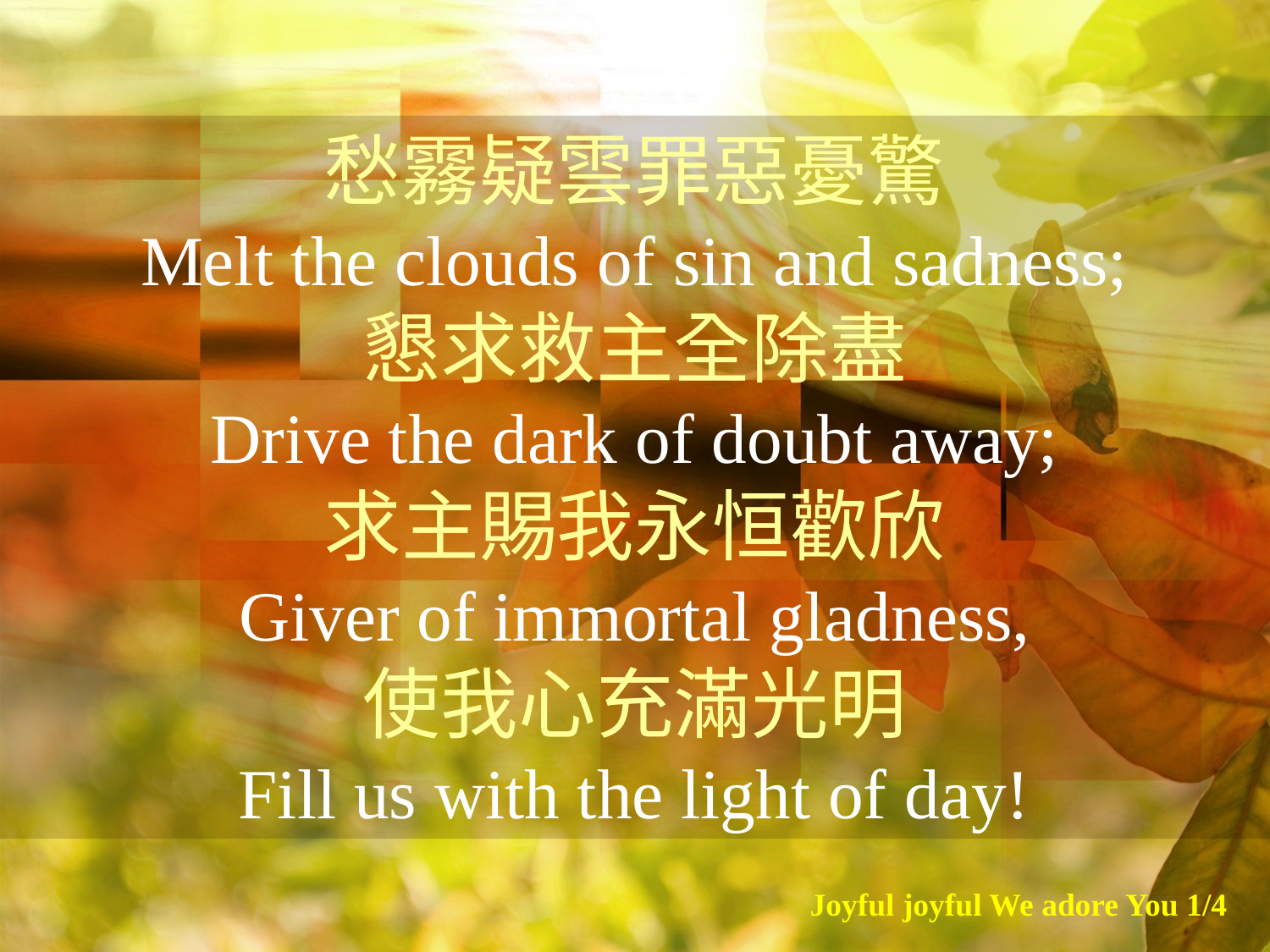

愁霧疑雲罪惡憂驚
Melt the clouds of sin and sadness;
懇求救主全除盡
Drive the dark of doubt away;
求主賜我永恒歡欣
Giver of immortal gladness,
使我心充滿光明
Fill us with the light of day!
Joyful joyful We adore You 1/4